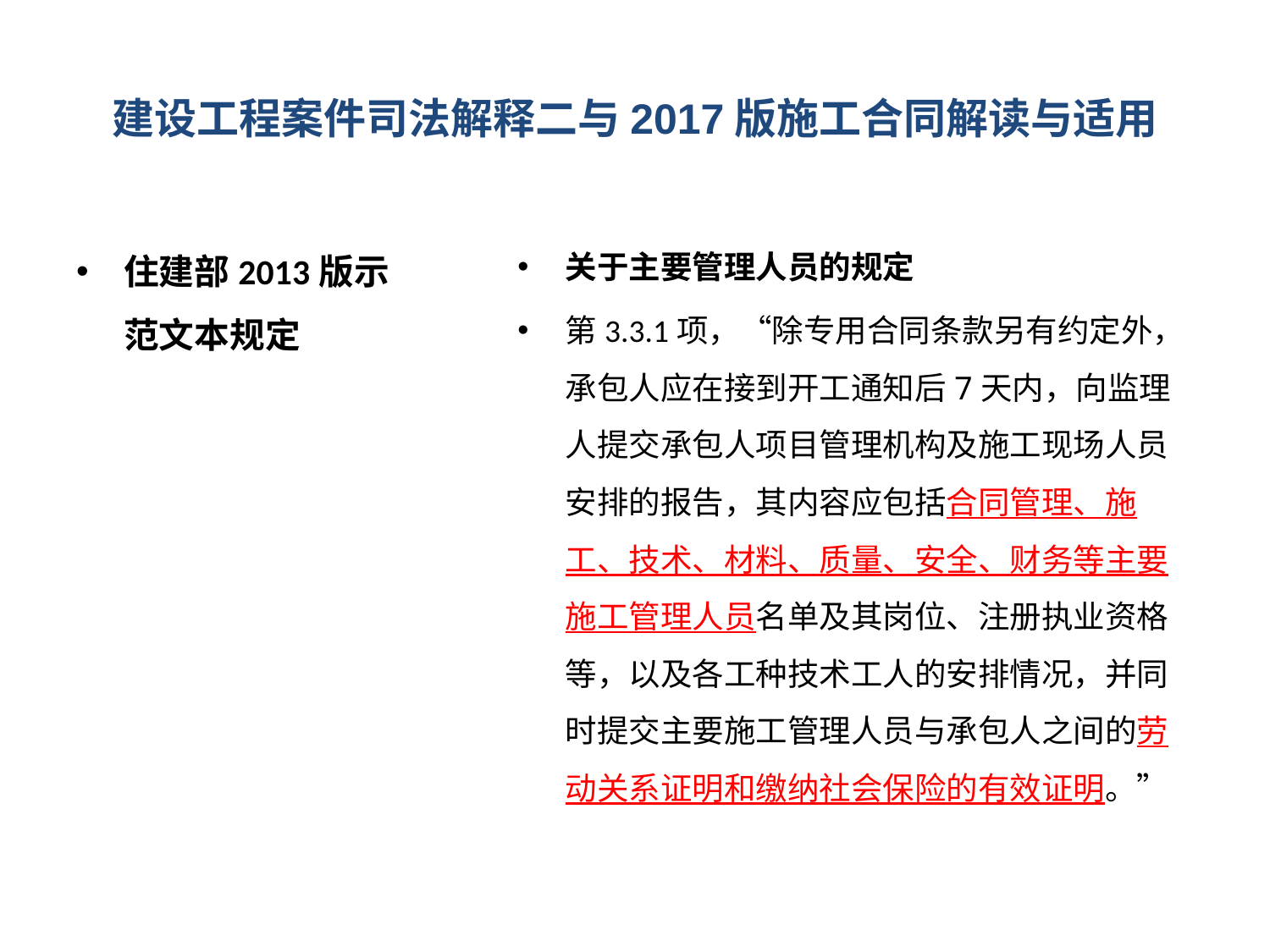

# 建设工程案件司法解释二与2017版施工合同解读与适用
住建部2013版示范文本规定
关于主要管理人员的规定
第3.3.1项，“除专用合同条款另有约定外，承包人应在接到开工通知后7天内，向监理人提交承包人项目管理机构及施工现场人员安排的报告，其内容应包括合同管理、施工、技术、材料、质量、安全、财务等主要施工管理人员名单及其岗位、注册执业资格等，以及各工种技术工人的安排情况，并同时提交主要施工管理人员与承包人之间的劳动关系证明和缴纳社会保险的有效证明。”
17